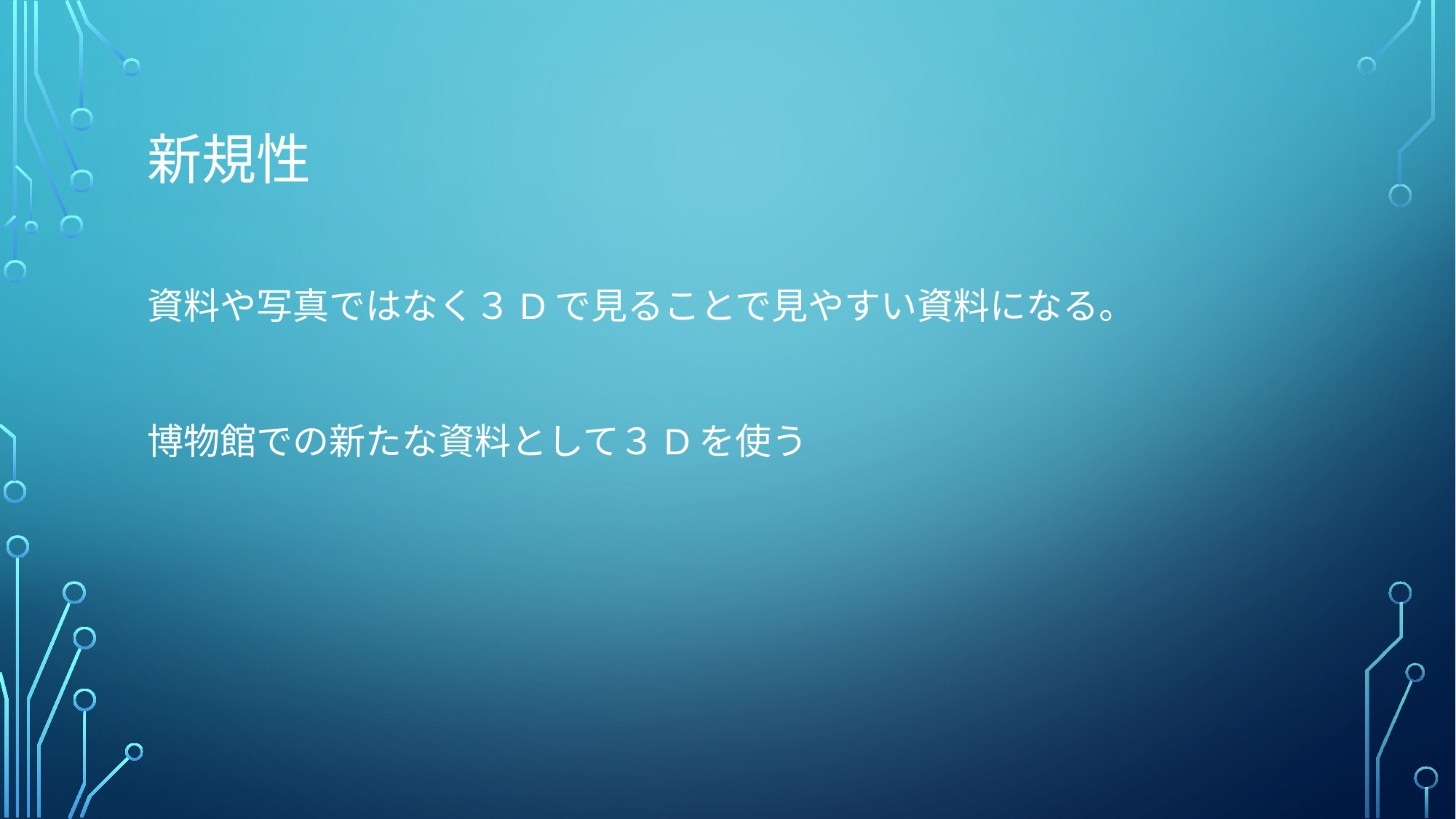

# 新規性
資料や写真ではなく３Dで見ることで見やすい資料になる。

博物館での新たな資料として３Dを使う